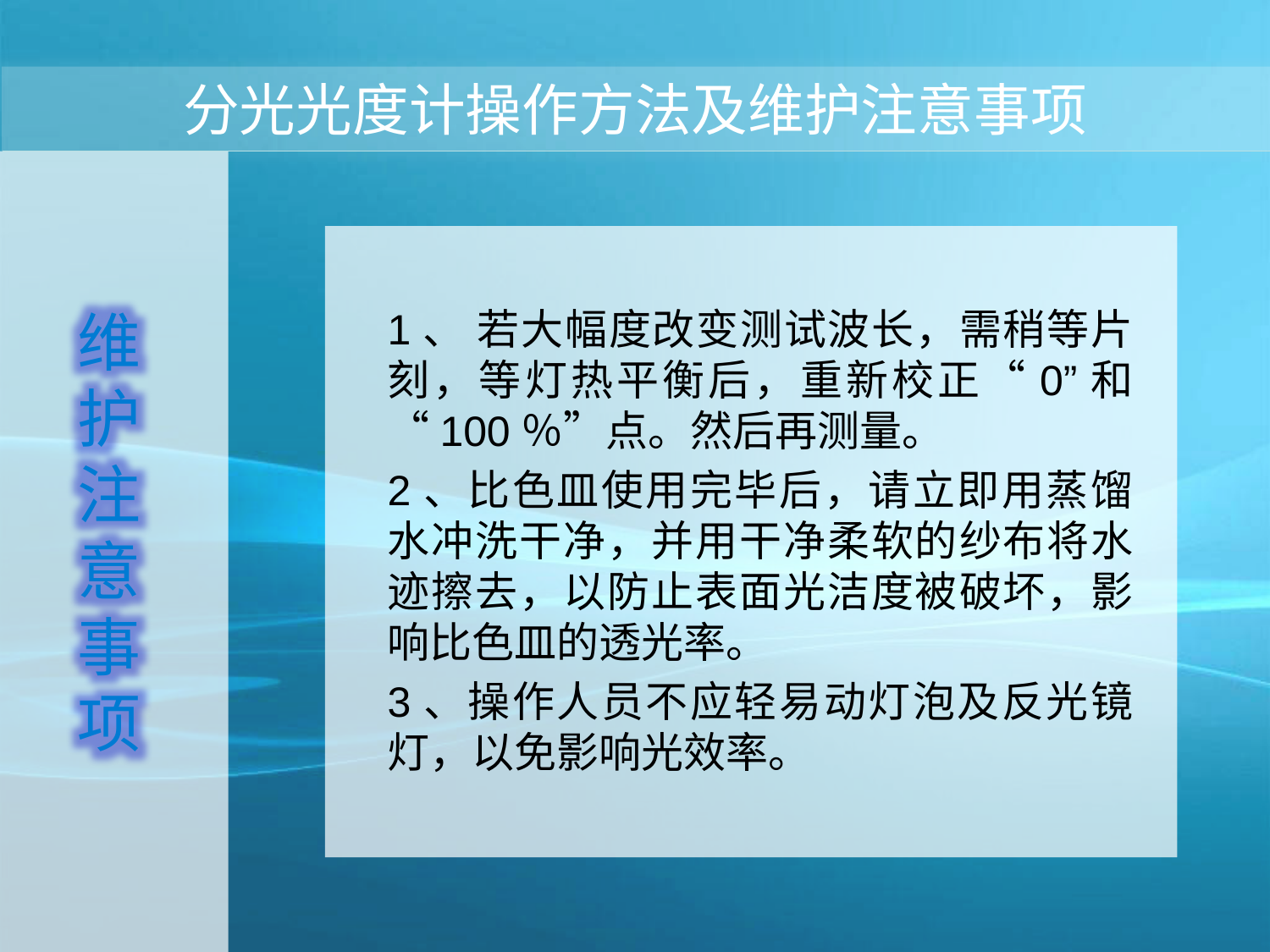

# 分光光度计操作方法及维护注意事项

维护注意事项
1、 若大幅度改变测试波长，需稍等片刻，等灯热平衡后，重新校正“0”和“100％”点。然后再测量。
2、比色皿使用完毕后，请立即用蒸馏水冲洗干净，并用干净柔软的纱布将水迹擦去，以防止表面光洁度被破坏，影响比色皿的透光率。
3、操作人员不应轻易动灯泡及反光镜灯，以免影响光效率。